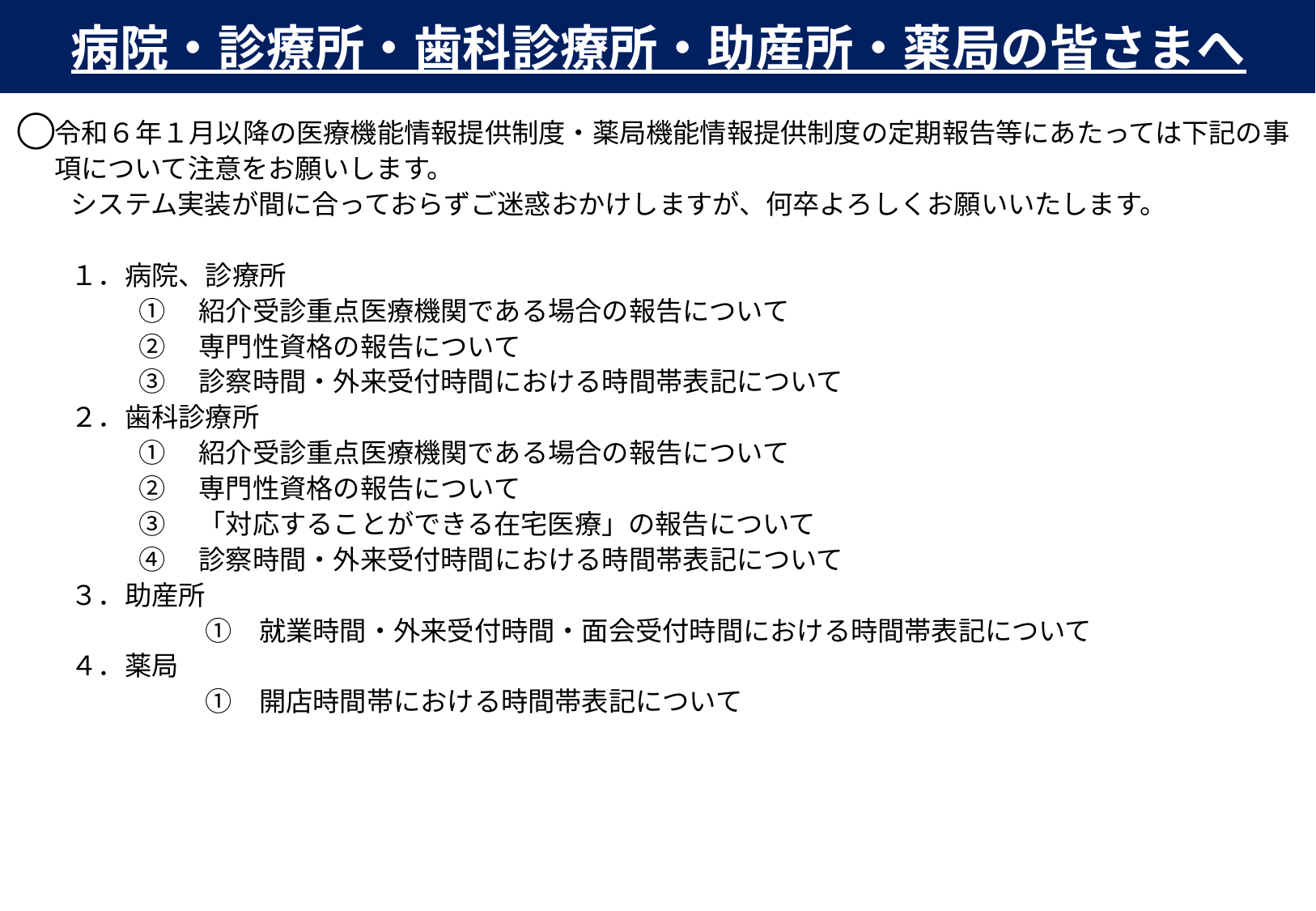

病院・診療所・歯科診療所・助産所・薬局の皆さまへ
令和６年１月以降の医療機能情報提供制度・薬局機能情報提供制度の定期報告等にあたっては下記の事項について注意をお願いします。
　　システム実装が間に合っておらずご迷惑おかけしますが、何卒よろしくお願いいたします。

　　１．病院、診療所
①　紹介受診重点医療機関である場合の報告について
②　専門性資格の報告について
③　診察時間・外来受付時間における時間帯表記について
　　２．歯科診療所
①　紹介受診重点医療機関である場合の報告について
②　専門性資格の報告について
③　「対応することができる在宅医療」の報告について
④　診察時間・外来受付時間における時間帯表記について
　　３．助産所
　　　　　　　①　就業時間・外来受付時間・面会受付時間における時間帯表記について
　　４．薬局
　　　　　　　①　開店時間帯における時間帯表記について